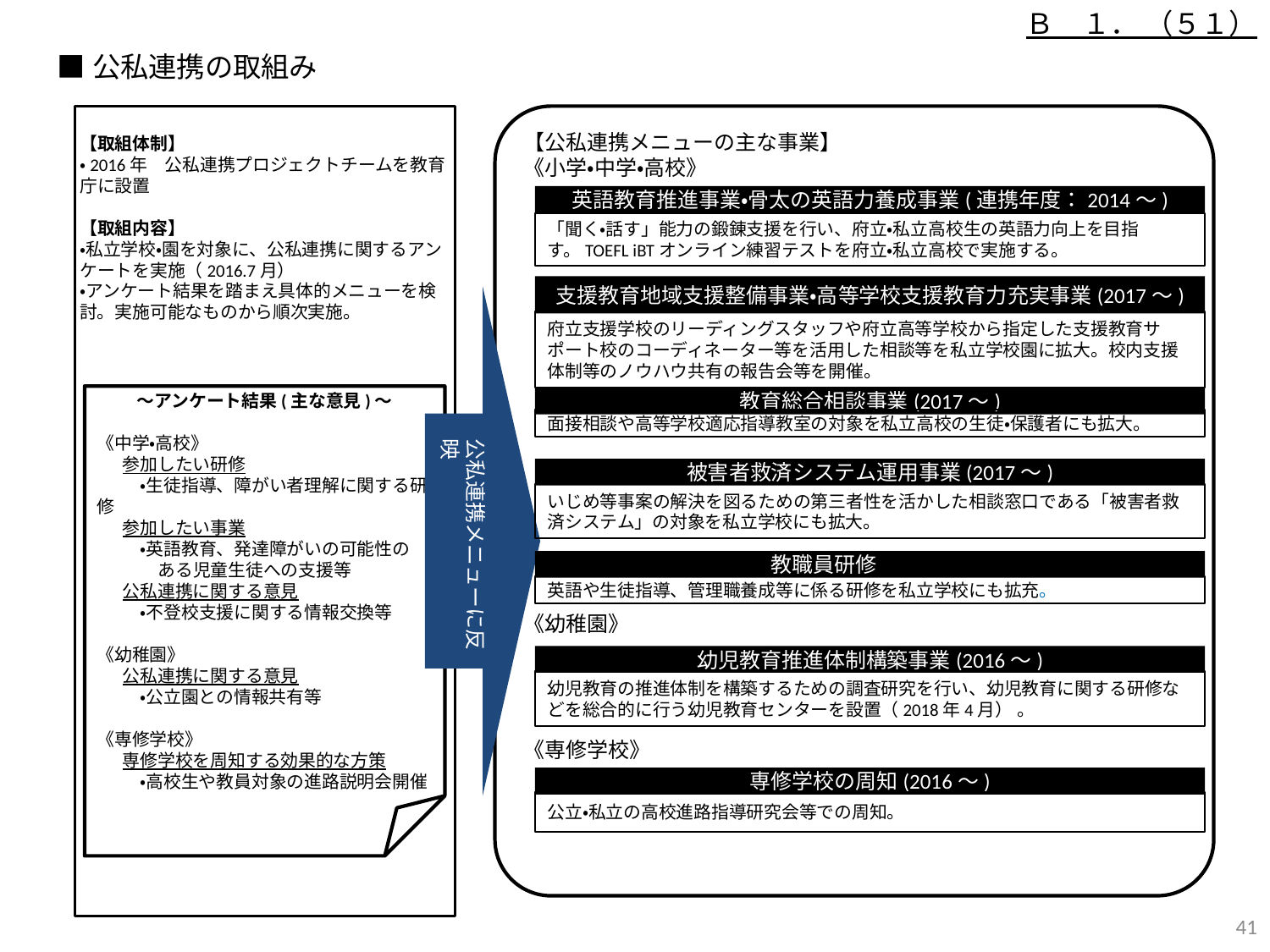

Ｂ　１． （５１）
■公私連携の取組み

【取組体制】
・2016年　公私連携プロジェクトチームを教育庁に設置

【取組内容】
・私立学校・園を対象に、公私連携に関するアンケートを実施（2016.7月）
・アンケート結果を踏まえ具体的メニューを検討。実施可能なものから順次実施。

【公私連携メニューの主な事業】
《小学・中学・高校》

《幼稚園》

《専修学校》

英語教育推進事業・骨太の英語力養成事業(連携年度：2014～)
「聞く・話す」能力の鍛錬支援を行い、府立・私立高校生の英語力向上を目指す。TOEFL iBTオンライン練習テストを府立・私立高校で実施する。
支援教育地域支援整備事業・高等学校支援教育力充実事業(2017～)
府立支援学校のリーディングスタッフや府立高等学校から指定した支援教育サポート校のコーディネーター等を活用した相談等を私立学校園に拡大。校内支援体制等のノウハウ共有の報告会等を開催。

公私連携メニューに反映
～アンケート結果(主な意見)～

《中学・高校》
 　参加したい研修
 　　・生徒指導、障がい者理解に関する研修
 　参加したい事業
 　　・英語教育、発達障がいの可能性の
 　　　ある児童生徒への支援等
 　公私連携に関する意見
 　　・不登校支援に関する情報交換等

《幼稚園》
 　公私連携に関する意見
 　　・公立園との情報共有等

《専修学校》
 　専修学校を周知する効果的な方策
 　　・高校生や教員対象の進路説明会開催
教育総合相談事業(2017～)
面接相談や高等学校適応指導教室の対象を私立高校の生徒・保護者にも拡大。
被害者救済システム運用事業(2017～)
いじめ等事案の解決を図るための第三者性を活かした相談窓口である「被害者救済システム」の対象を私立学校にも拡大。
教職員研修(2016～)
英語や生徒指導、管理職養成等に係る研修を私立学校にも拡充。
幼児教育推進体制構築事業(2016～)
幼児教育の推進体制を構築するための調査研究を行い、幼児教育に関する研修などを総合的に行う幼児教育センターを設置（2018年4月） 。
専修学校の周知(2016～)
公立・私立の高校進路指導研究会等での周知。
41